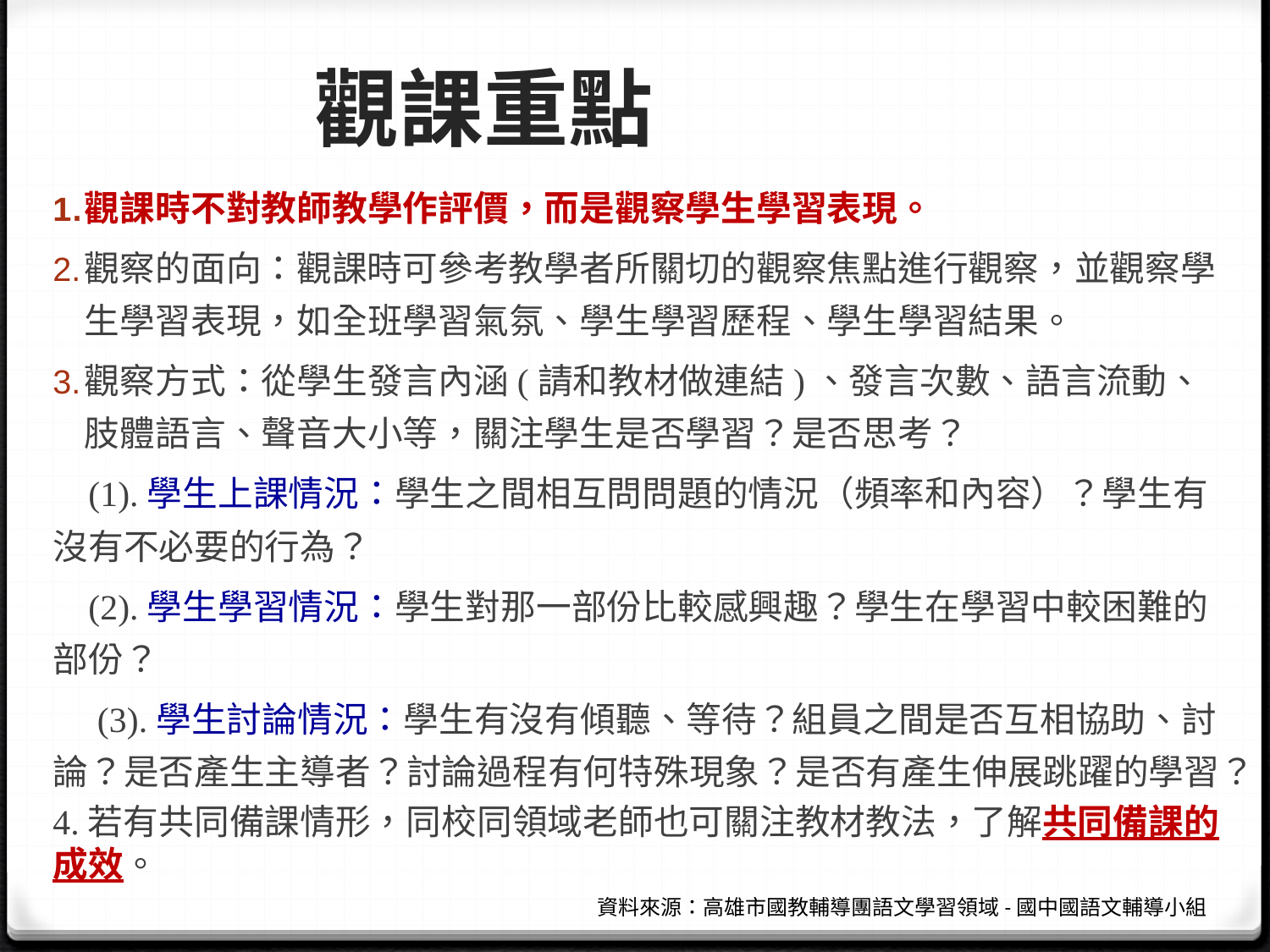

# 觀課重點
觀課時不對教師教學作評價，而是觀察學生學習表現。
觀察的面向：觀課時可參考教學者所關切的觀察焦點進行觀察，並觀察學生學習表現，如全班學習氣氛、學生學習歷程、學生學習結果。
觀察方式：從學生發言內涵(請和教材做連結)、發言次數、語言流動、肢體語言、聲音大小等，關注學生是否學習？是否思考？
    (1).學生上課情況：學生之間相互問問題的情況（頻率和內容）？學生有沒有不必要的行為？
    (2).學生學習情況：學生對那一部份比較感興趣？學生在學習中較困難的部份？
     (3).學生討論情況：學生有沒有傾聽、等待？組員之間是否互相協助、討論？是否產生主導者？討論過程有何特殊現象？是否有產生伸展跳躍的學習？
4.若有共同備課情形，同校同領域老師也可關注教材教法，了解共同備課的成效。
資料來源：高雄市國教輔導團語文學習領域-國中國語文輔導小組